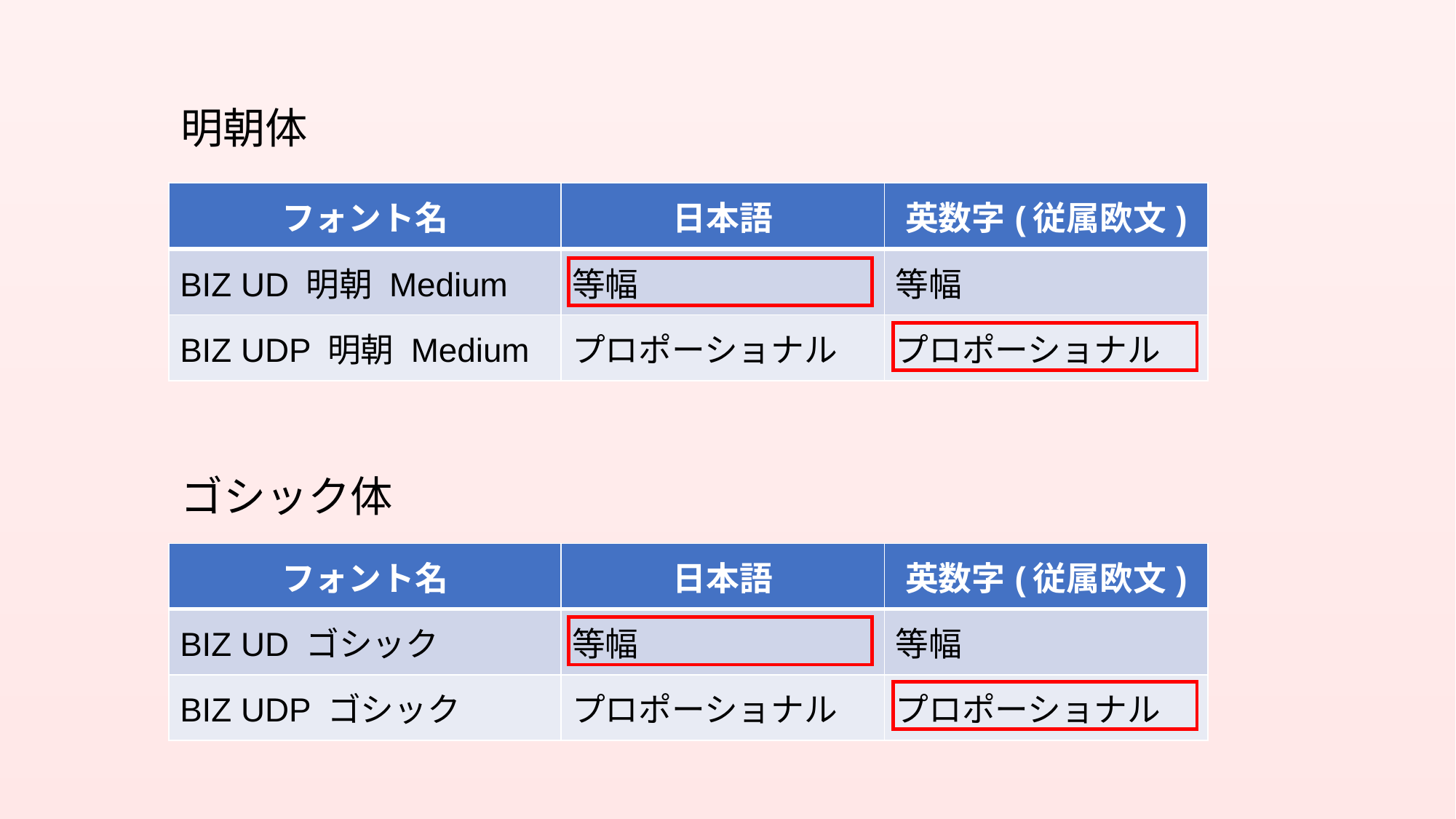

明朝体
| フォント名 | 日本語 | 英数字(従属欧文) |
| --- | --- | --- |
| BIZ UD 明朝 Medium | 等幅 | 等幅 |
| BIZ UDP 明朝 Medium | プロポーショナル | プロポーショナル |

ゴシック体
| フォント名 | 日本語 | 英数字(従属欧文) |
| --- | --- | --- |
| BIZ UD ゴシック | 等幅 | 等幅 |
| BIZ UDP ゴシック | プロポーショナル | プロポーショナル |